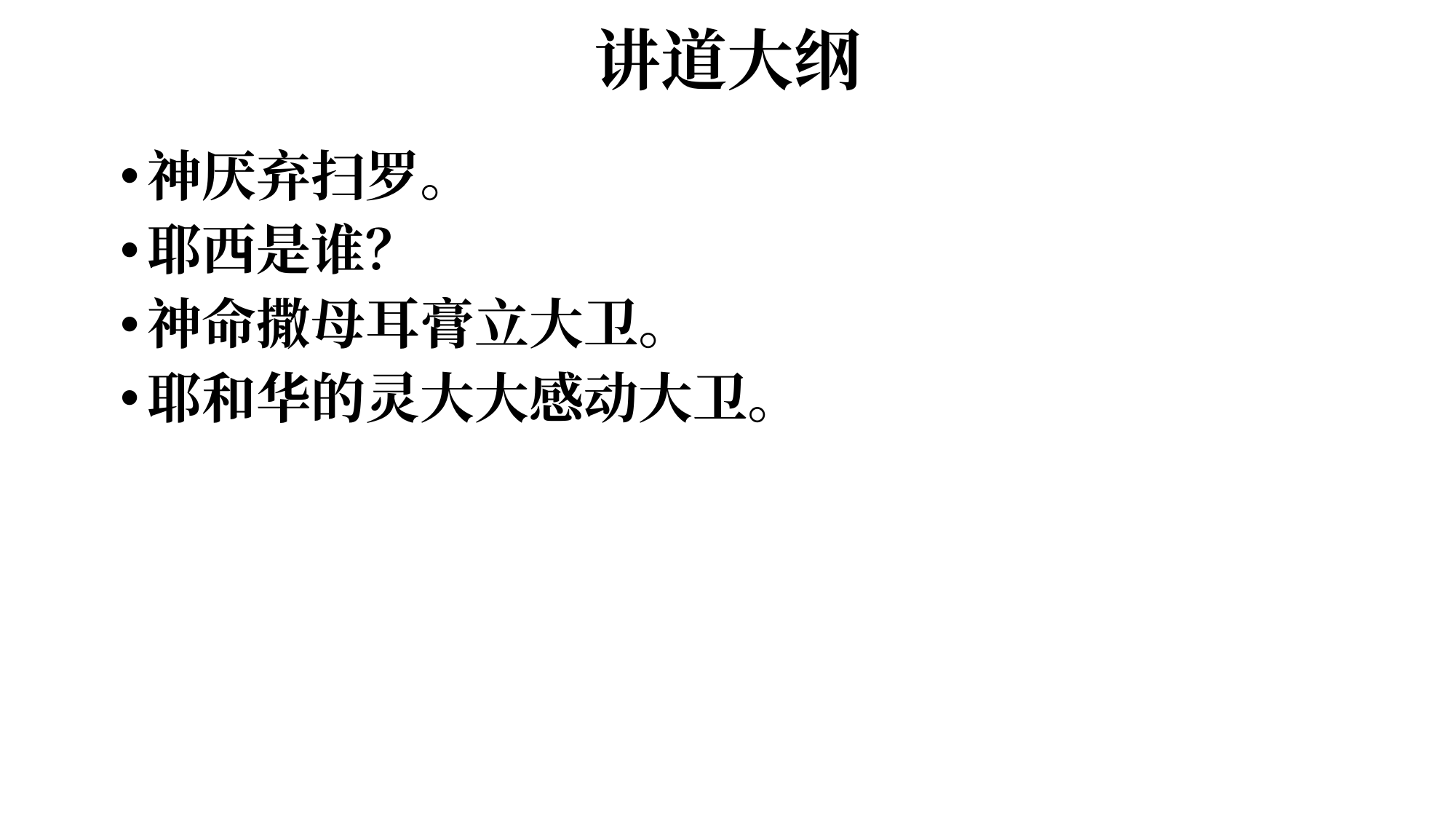

# 讲道大纲
神厌弃扫罗。
耶西是谁？
神命撒母耳膏立大卫。
耶和华的灵大大感动大卫。